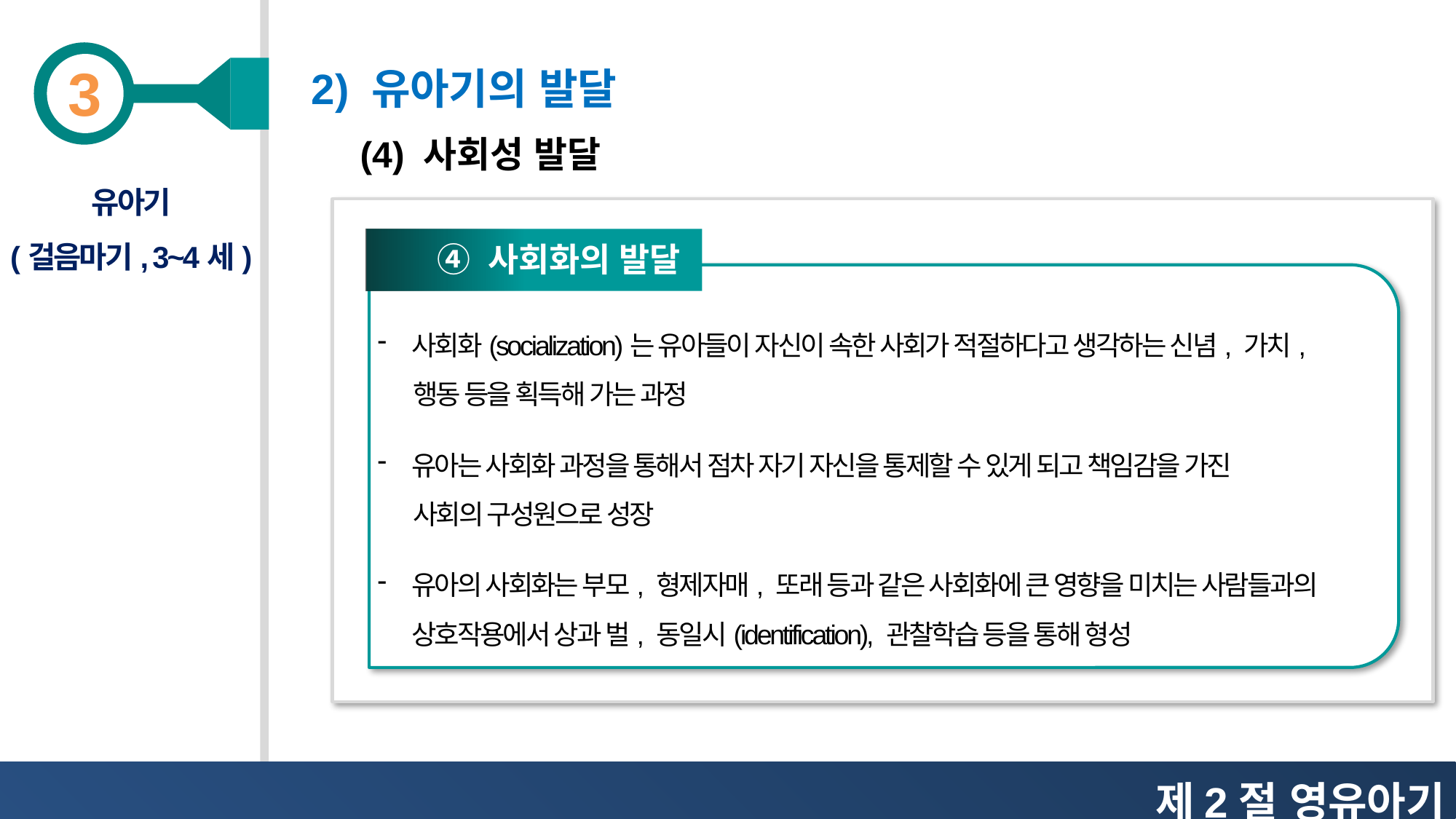

2) 유아기의 발달
(4) 사회성 발달
유아기
(걸음마기, 3~4세)

④ 사회화의 발달
사회화(socialization)는 유아들이 자신이 속한 사회가 적절하다고 생각하는 신념, 가치,
     행동 등을 획득해 가는 과정

유아는 사회화 과정을 통해서 점차 자기 자신을 통제할 수 있게 되고 책임감을 가진
     사회의 구성원으로 성장

유아의 사회화는 부모, 형제자매, 또래 등과 같은 사회화에 큰 영향을 미치는 사람들과의 상호작용에서 상과 벌, 동일시(identification), 관찰학습 등을 통해 형성
제2절 영유아기